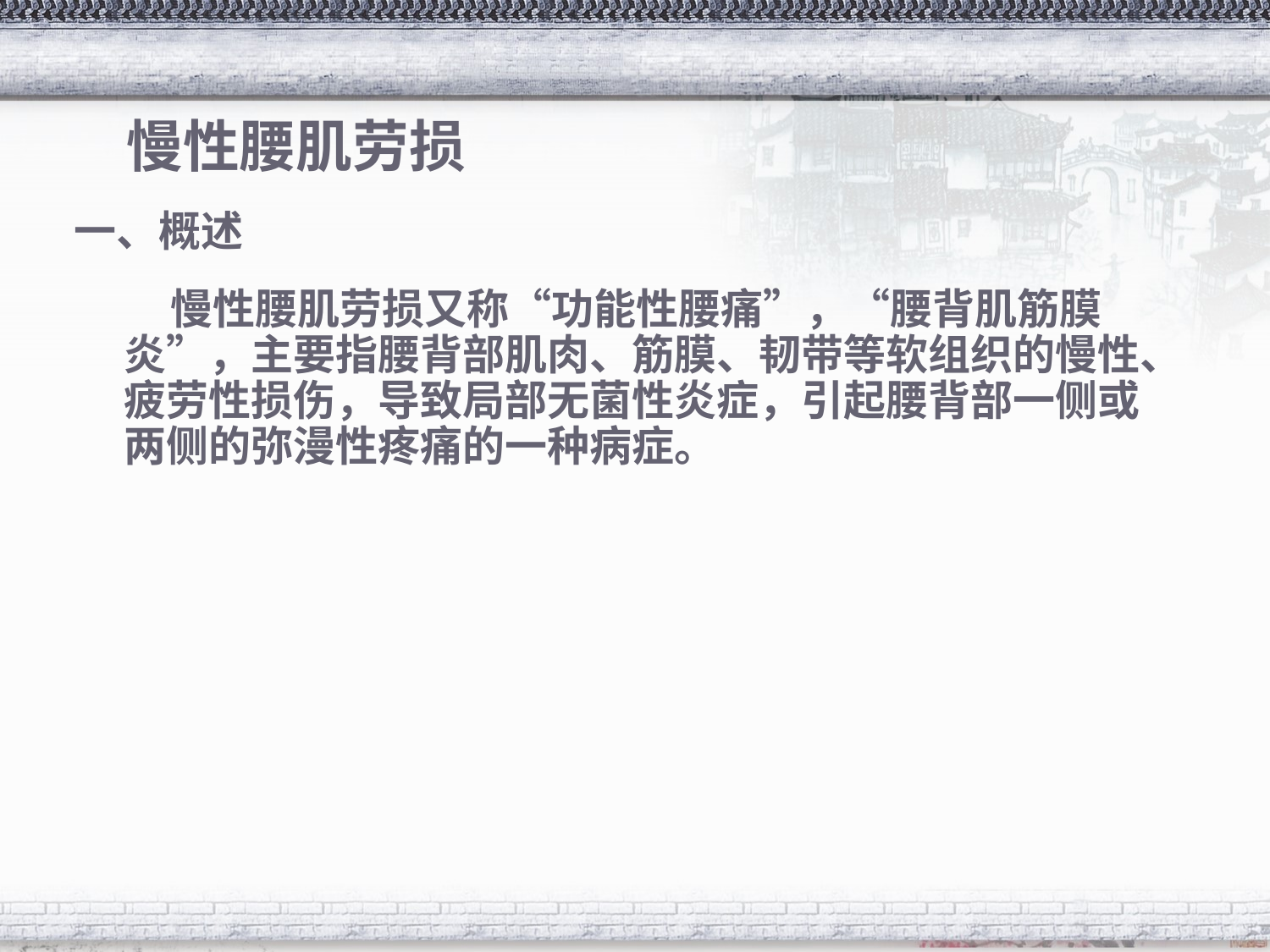

# 慢性腰肌劳损
一、概述
         慢性腰肌劳损又称“功能性腰痛”，“腰背肌筋膜炎”，主要指腰背部肌肉、筋膜、韧带等软组织的慢性、疲劳性损伤，导致局部无菌性炎症，引起腰背部一侧或两侧的弥漫性疼痛的一种病症。